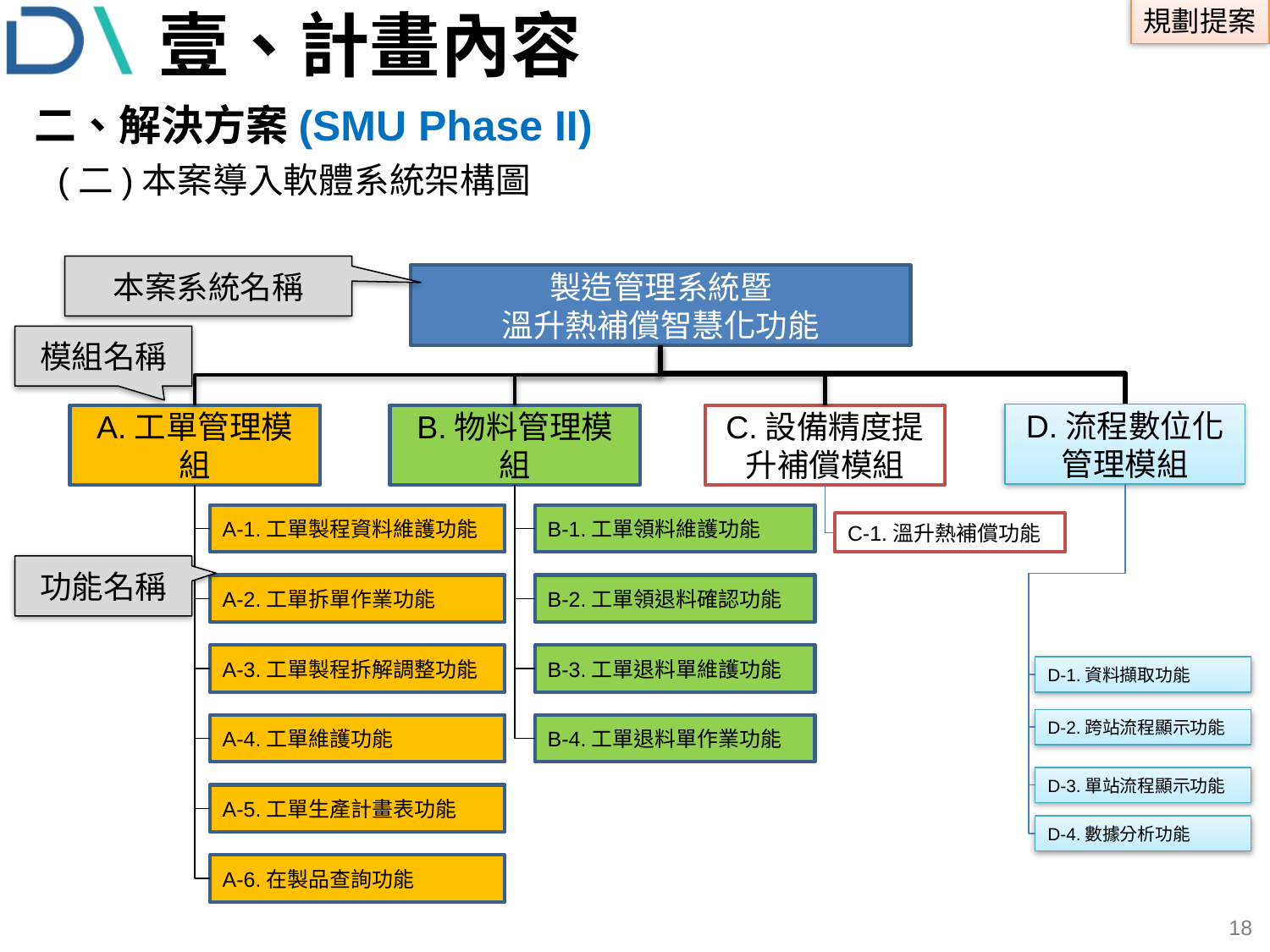

# 壹、計畫內容
 二、解決方案(SMU Phase II)
(二)本案導入軟體系統架構圖
本案系統名稱
製造管理系統暨
溫升熱補償智慧化功能
模組名稱
D.流程數位化管理模組
A.工單管理模組
B.物料管理模組
C.設備精度提升補償模組
A-1.工單製程資料維護功能
B-1.工單領料維護功能
C-1.溫升熱補償功能
功能名稱
A-2.工單拆單作業功能
B-2.工單領退料確認功能
A-3.工單製程拆解調整功能
B-3.工單退料單維護功能
D-1.資料擷取功能
D-2.跨站流程顯示功能
A-4.工單維護功能
B-4.工單退料單作業功能
D-3.單站流程顯示功能
A-5.工單生產計畫表功能
D-4.數據分析功能
A-6.在製品查詢功能
18